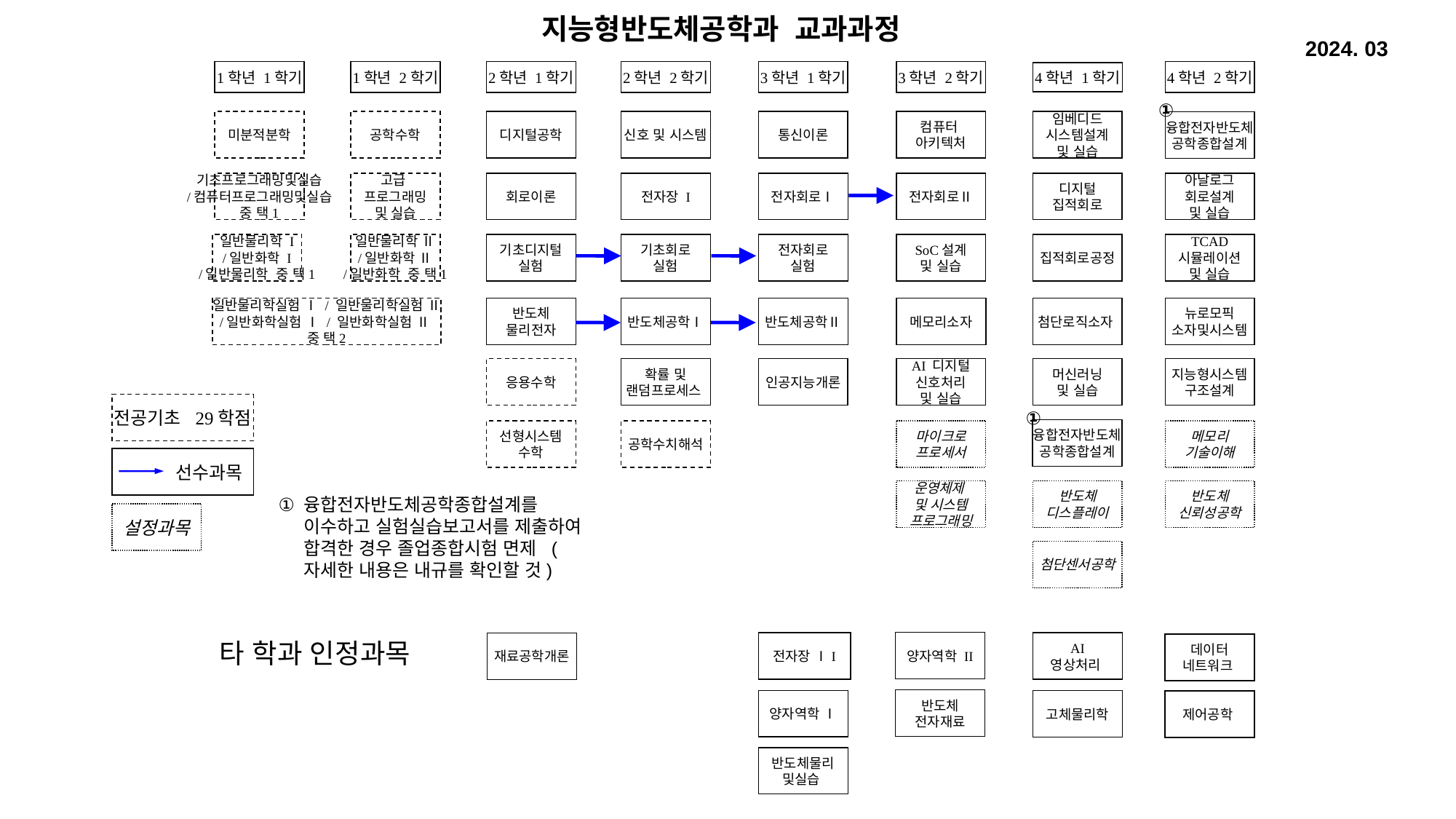

지능형반도체공학과  교과과정
2024. 03
1학년 1학기
1학년 2학기
2학년 1학기
2학년 2학기
3학년 1학기
3학년 2학기
4학년 2학기
4학년 1학기

융합전자반도체
공학종합설계
미분적분학
공학수학
디지털공학
신호 및 시스템
통신이론
컴퓨터
아키텍처
임베디드
시스템설계
및 실습
기초프로그래밍및실습
/컴퓨터프로그래밍및실습
중 택1
고급
프로그래밍
및 실습
회로이론
전자장 I
전자회로Ⅰ
전자회로Ⅱ
디지털
집적회로
아날로그
회로설계
및 실습

일반물리학 I
/일반화학 I
/일반물리학  중 택1
일반물리학 Ⅱ
/일반화학 Ⅱ
/일반화학  중 택1
기초디지털
실험
기초회로
실험
전자회로
실험
SoC설계
및 실습
집적회로공정
TCAD
시뮬레이션
및 실습

일반물리학실험 Ⅰ / 일반물리학실험 Ⅱ
/일반화학실험 Ⅰ / 일반화학실험 Ⅱ
중 택2
반도체
물리전자
반도체공학Ⅰ
반도체공학Ⅱ
메모리소자
첨단로직소자
뉴로모픽
소자및시스템

응용수학
확률 및
랜덤프로세스
인공지능개론
AI 디지털
신호처리
및 실습
머신러닝
및 실습
지능형시스템
구조설계

전공기초  29학점

융합전자반도체
공학종합설계
선형시스템
수학
공학수치해석
마이크로
프로세서
메모리
기술이해
선수과목

반도체
디스플레이
운영체제
및 시스템
프로그래밍
반도체
신뢰성공학
융합전자반도체공학종합설계를 이수하고 실험실습보고서를 제출하여 합격한 경우 졸업종합시험 면제  (자세한 내용은 내규를 확인할 것)
설정과목
첨단센서공학
타 학과 인정과목
양자역학 II
재료공학개론
전자장 ⅠI
AI
영상처리
데이터
네트워크
반도체
전자재료
양자역학 Ⅰ
고체물리학
제어공학
반도체물리
및실습